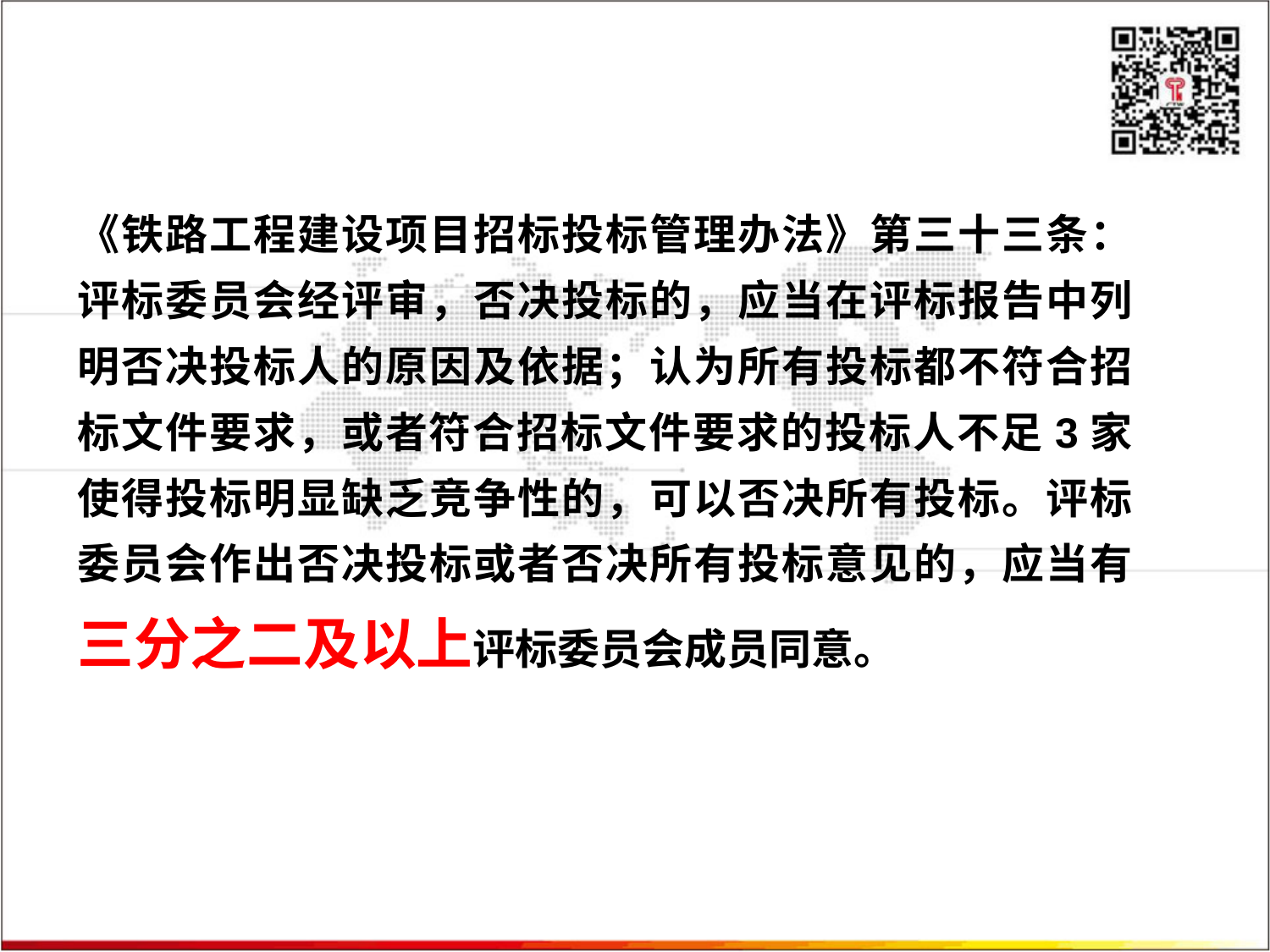

《铁路工程建设项目招标投标管理办法》第三十三条： 评标委员会经评审，否决投标的，应当在评标报告中列明否决投标人的原因及依据；认为所有投标都不符合招标文件要求，或者符合招标文件要求的投标人不足3家使得投标明显缺乏竞争性的，可以否决所有投标。评标委员会作出否决投标或者否决所有投标意见的，应当有三分之二及以上评标委员会成员同意。